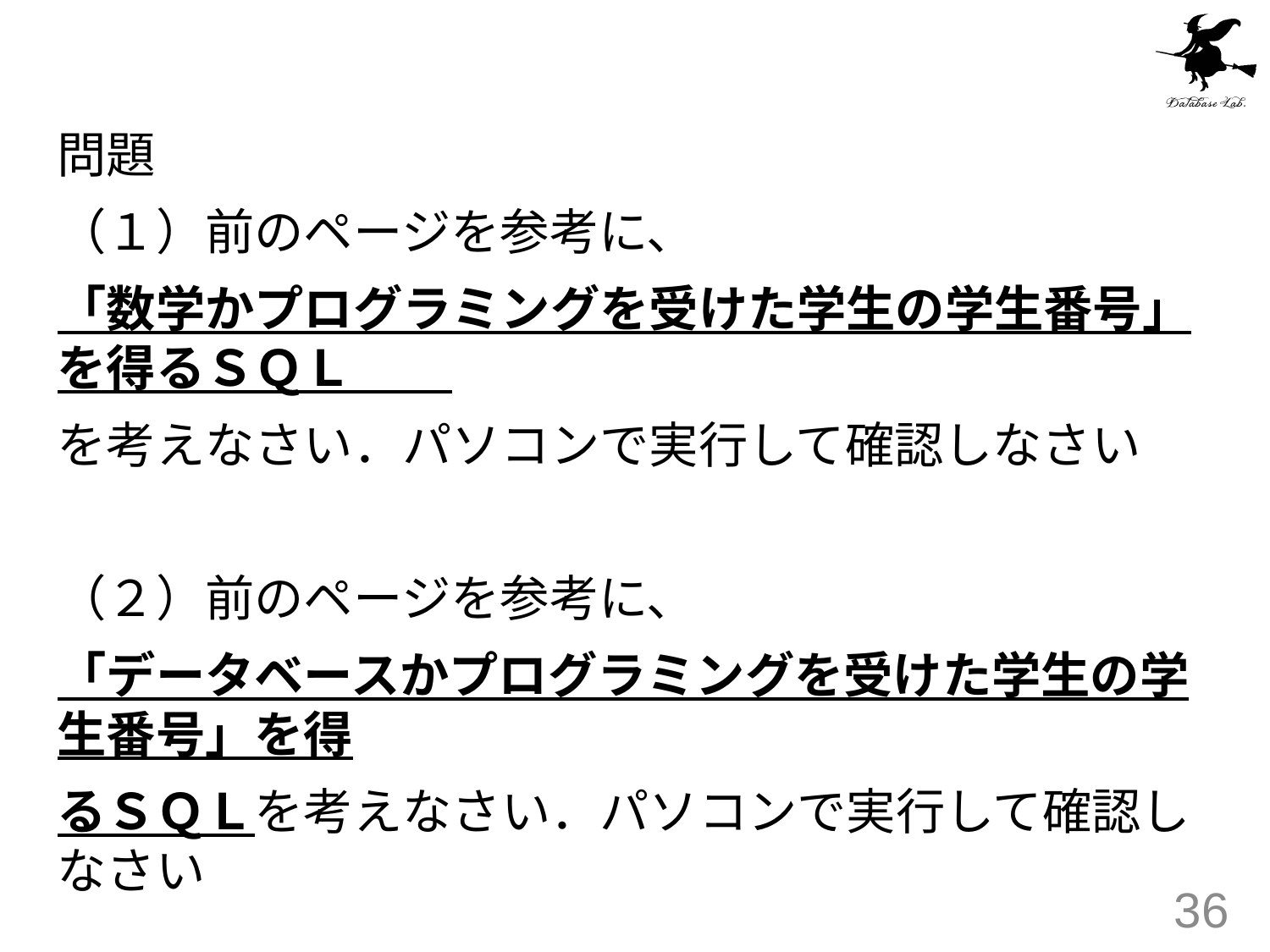

問題
（１）前のページを参考に、
「数学かプログラミングを受けた学生の学生番号」を得るＳＱＬ
を考えなさい．パソコンで実行して確認しなさい

（２）前のページを参考に、
「データベースかプログラミングを受けた学生の学生番号」を得
るＳＱＬを考えなさい．パソコンで実行して確認しなさい

36